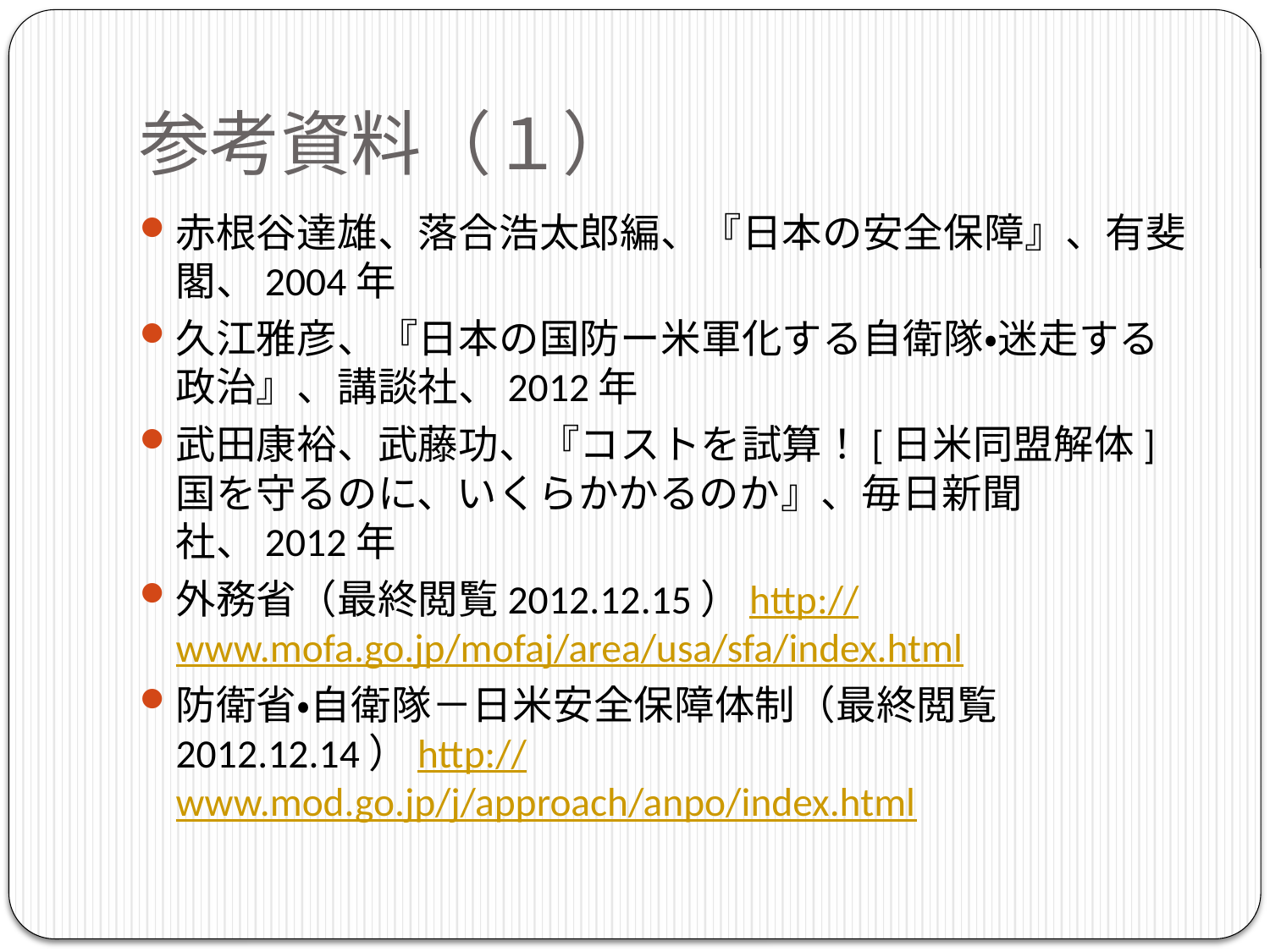

# 参考資料（１）
赤根谷達雄、落合浩太郎編、『日本の安全保障』、有斐閣、2004年
久江雅彦、『日本の国防ー米軍化する自衛隊・迷走する政治』、講談社、2012年
武田康裕、武藤功、『コストを試算！[日米同盟解体]国を守るのに、いくらかかるのか』、毎日新聞社、2012年
外務省（最終閲覧2012.12.15）http://www.mofa.go.jp/mofaj/area/usa/sfa/index.html
防衛省・自衛隊－日米安全保障体制（最終閲覧2012.12.14）http://www.mod.go.jp/j/approach/anpo/index.html